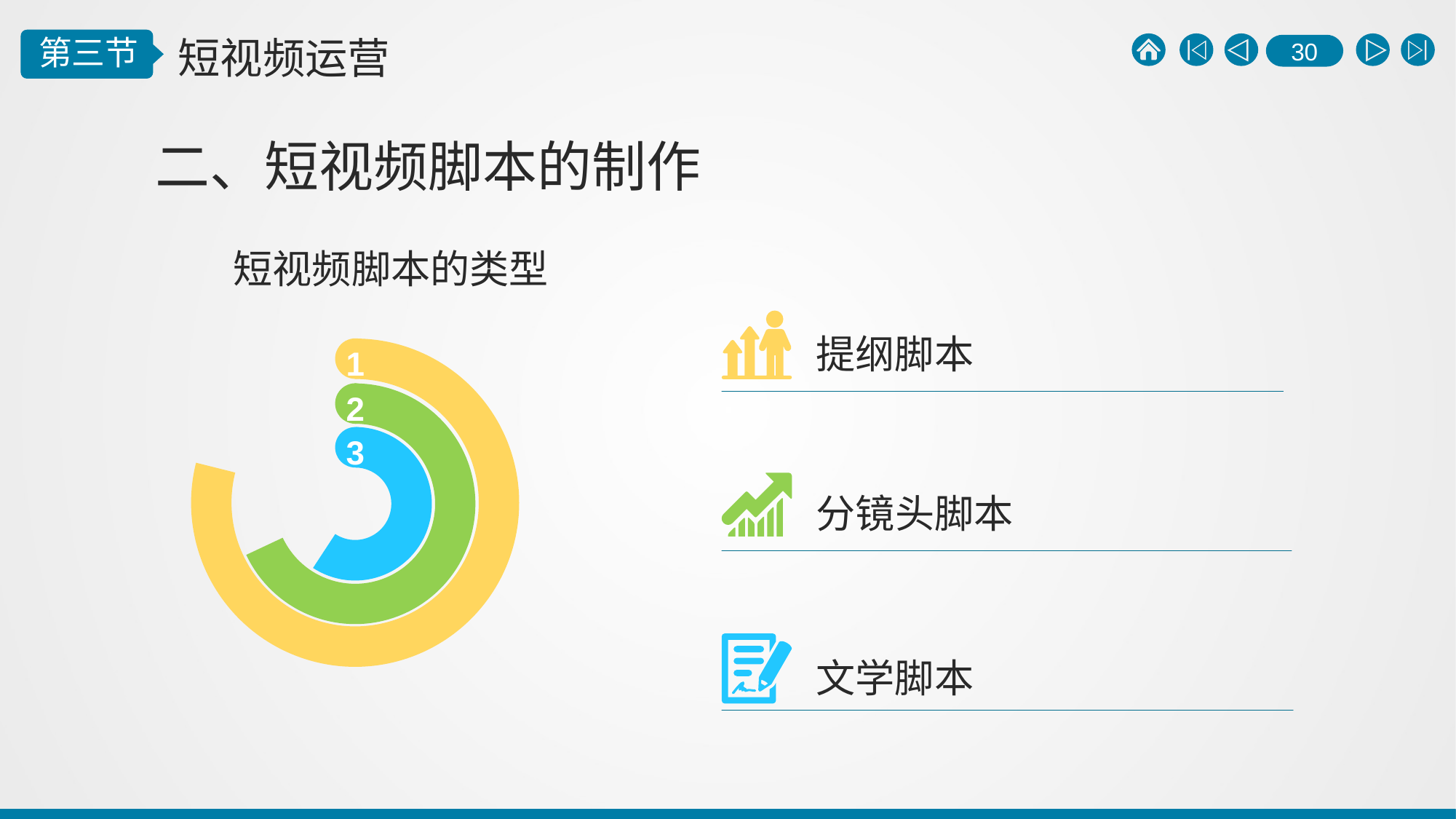

二、短视频脚本的制作
短视频脚本的类型

提纲脚本
1

2

3

分镜头脚本

文学脚本